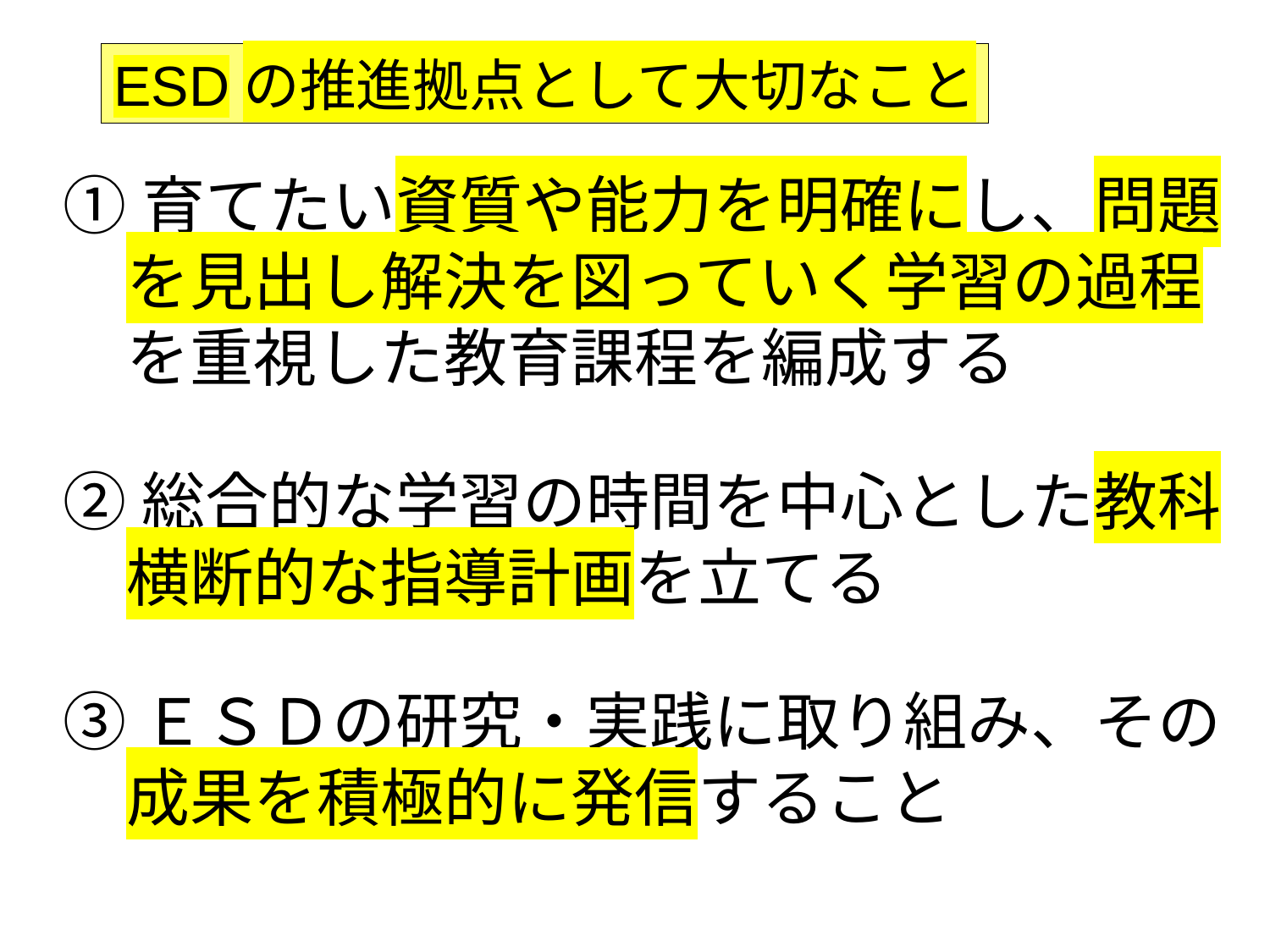

ESDの推進拠点として大切なこと
①育てたい資質や能力を明確にし、問題
　を見出し解決を図っていく学習の過程
　を重視した教育課程を編成する

②総合的な学習の時間を中心とした教科
　横断的な指導計画を立てる

③ＥＳＤの研究・実践に取り組み、その
　成果を積極的に発信すること